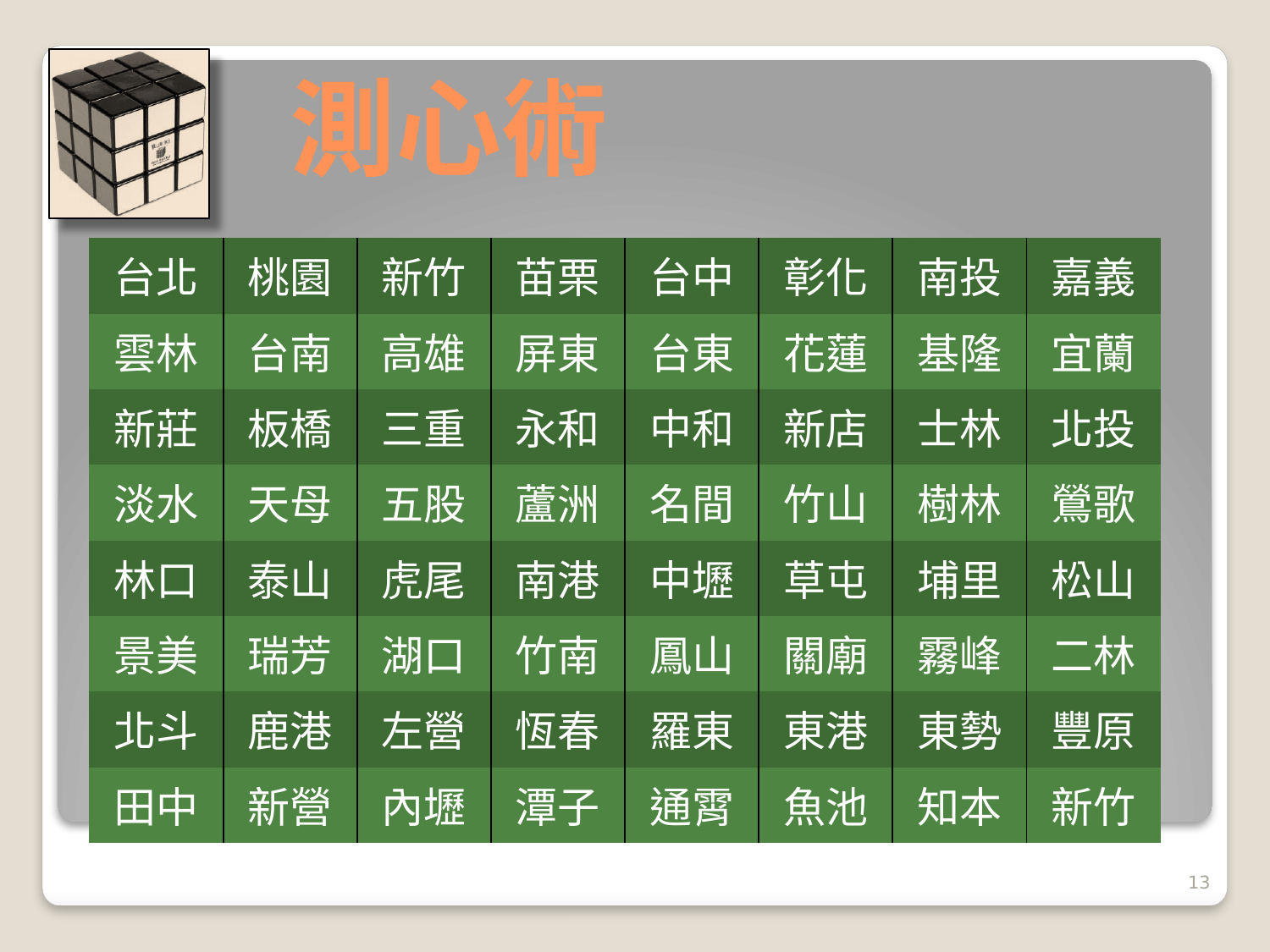

# 測心術
| 台北 | 桃園 | 新竹 | 苗栗 | 台中 | 彰化 | 南投 | 嘉義 |
| --- | --- | --- | --- | --- | --- | --- | --- |
| 雲林 | 台南 | 高雄 | 屏東 | 台東 | 花蓮 | 基隆 | 宜蘭 |
| 新莊 | 板橋 | 三重 | 永和 | 中和 | 新店 | 士林 | 北投 |
| 淡水 | 天母 | 五股 | 蘆洲 | 名間 | 竹山 | 樹林 | 鶯歌 |
| 林口 | 泰山 | 虎尾 | 南港 | 中壢 | 草屯 | 埔里 | 松山 |
| 景美 | 瑞芳 | 湖口 | 竹南 | 鳳山 | 關廟 | 霧峰 | 二林 |
| 北斗 | 鹿港 | 左營 | 恆春 | 羅東 | 東港 | 東勢 | 豐原 |
| 田中 | 新營 | 內壢 | 潭子 | 通霄 | 魚池 | 知本 | 新竹 |
13